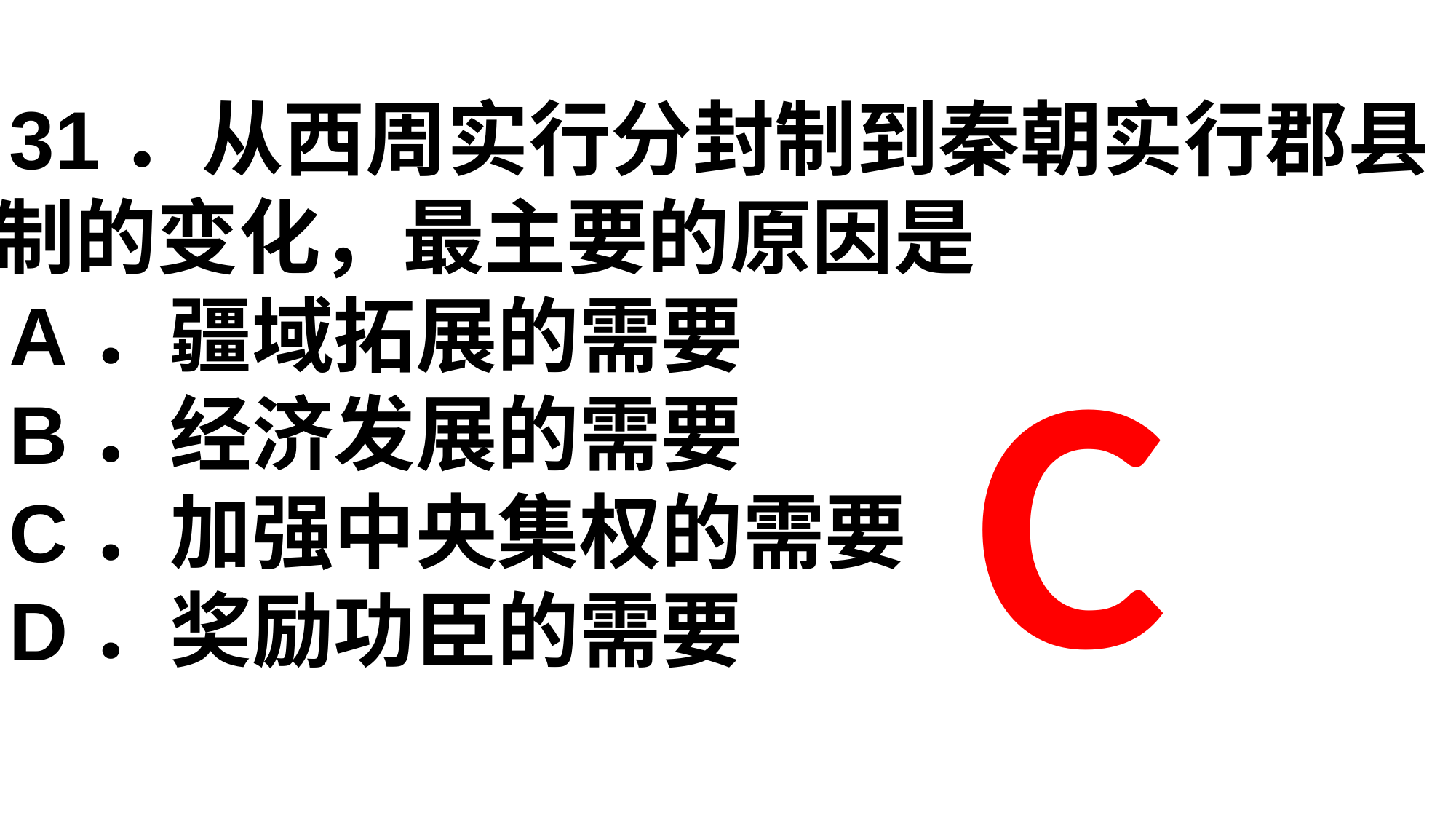

31．从西周实行分封制到秦朝实行郡县制的变化，最主要的原因是
A．疆域拓展的需要
B．经济发展的需要
C．加强中央集权的需要
D．奖励功臣的需要
C